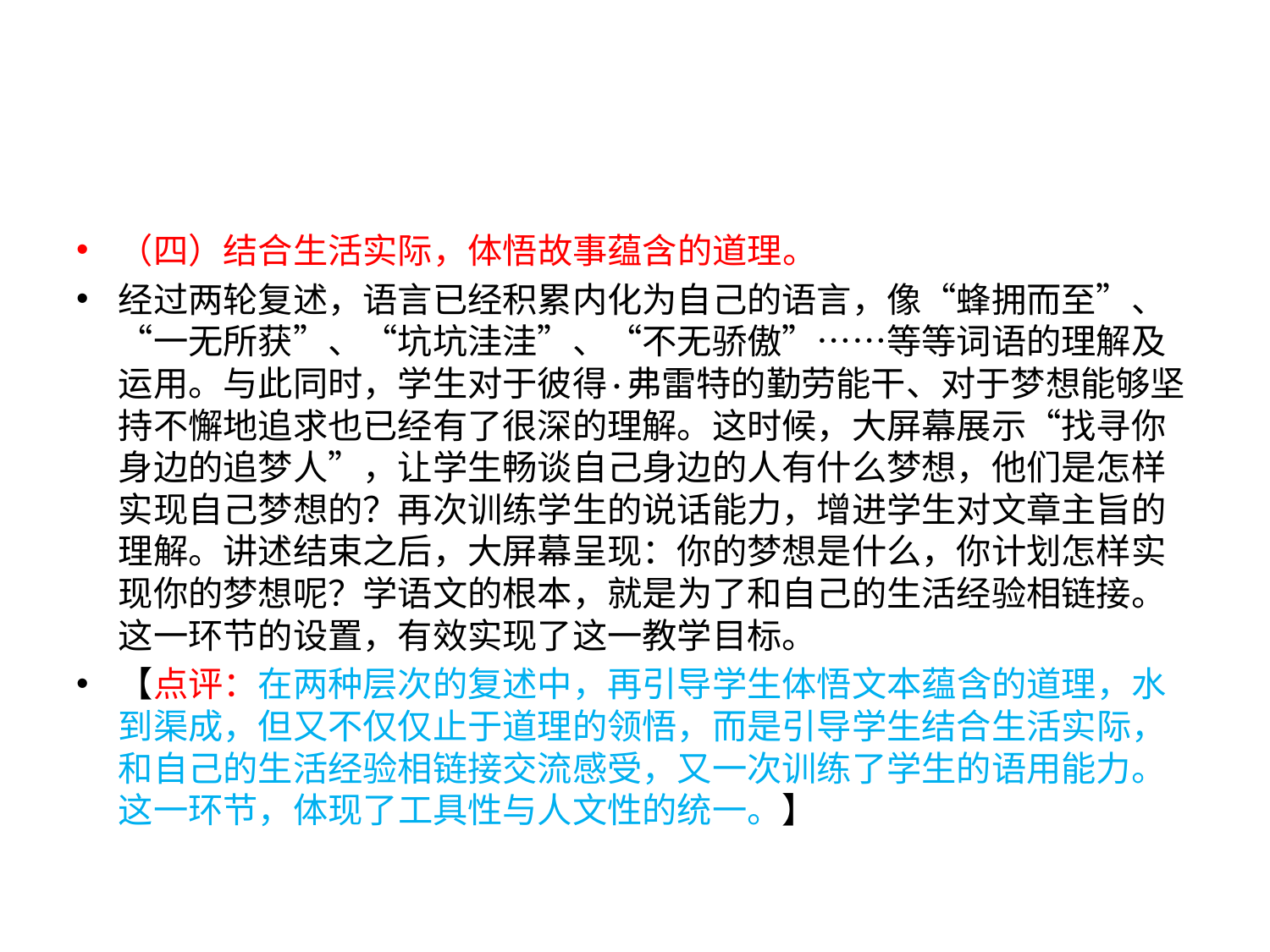

（四）结合生活实际，体悟故事蕴含的道理。
经过两轮复述，语言已经积累内化为自己的语言，像“蜂拥而至”、“一无所获”、“坑坑洼洼”、“不无骄傲”……等等词语的理解及运用。与此同时，学生对于彼得·弗雷特的勤劳能干、对于梦想能够坚持不懈地追求也已经有了很深的理解。这时候，大屏幕展示“找寻你身边的追梦人”，让学生畅谈自己身边的人有什么梦想，他们是怎样实现自己梦想的？再次训练学生的说话能力，增进学生对文章主旨的理解。讲述结束之后，大屏幕呈现：你的梦想是什么，你计划怎样实现你的梦想呢？学语文的根本，就是为了和自己的生活经验相链接。这一环节的设置，有效实现了这一教学目标。
【点评：在两种层次的复述中，再引导学生体悟文本蕴含的道理，水到渠成，但又不仅仅止于道理的领悟，而是引导学生结合生活实际，和自己的生活经验相链接交流感受，又一次训练了学生的语用能力。这一环节，体现了工具性与人文性的统一。】